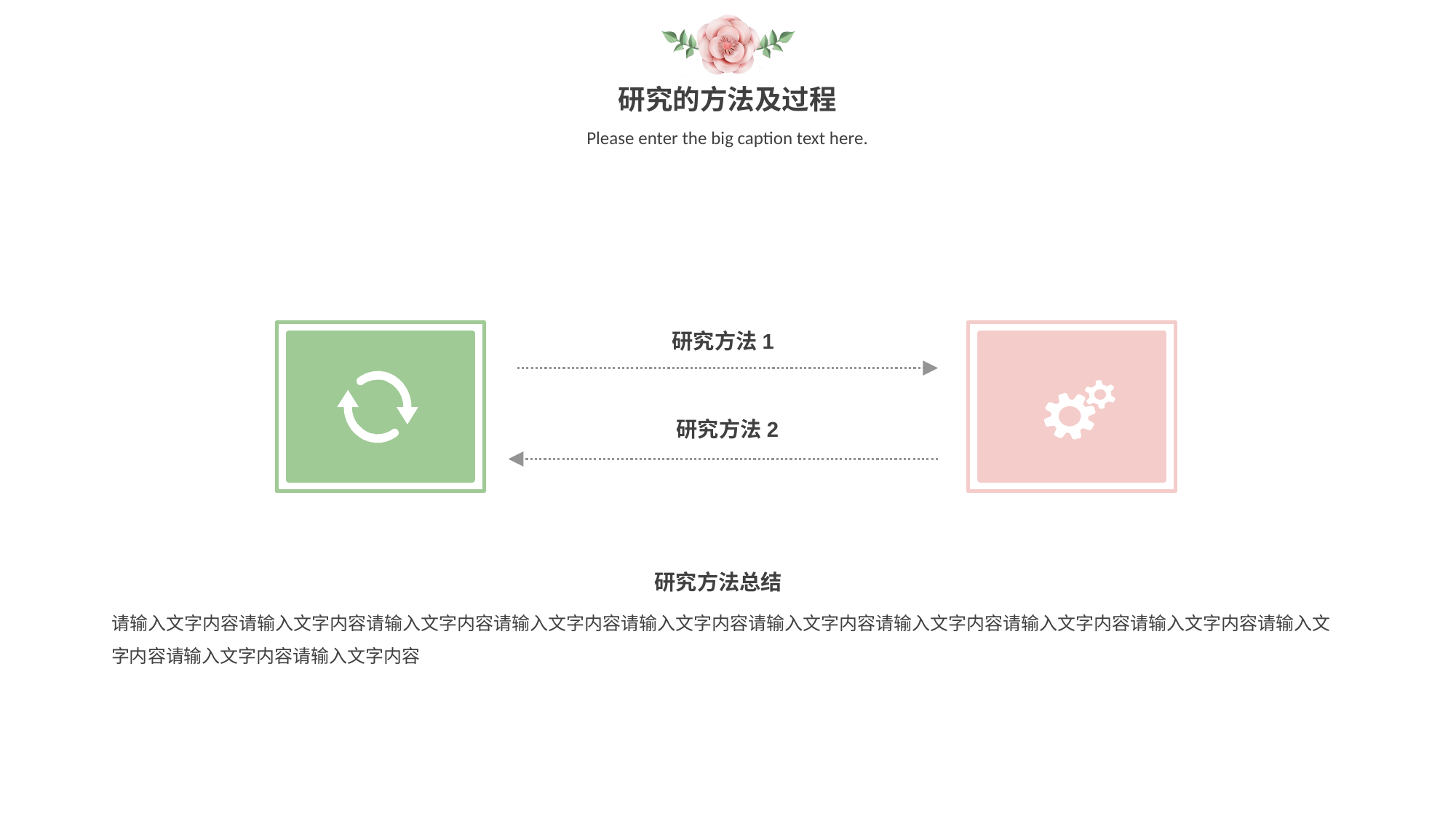

研究的方法及过程
Please enter the big caption text here.

研究方法1

研究方法2
研究方法总结
请输入文字内容请输入文字内容请输入文字内容请输入文字内容请输入文字内容请输入文字内容请输入文字内容请输入文字内容请输入文字内容请输入文字内容请输入文字内容请输入文字内容